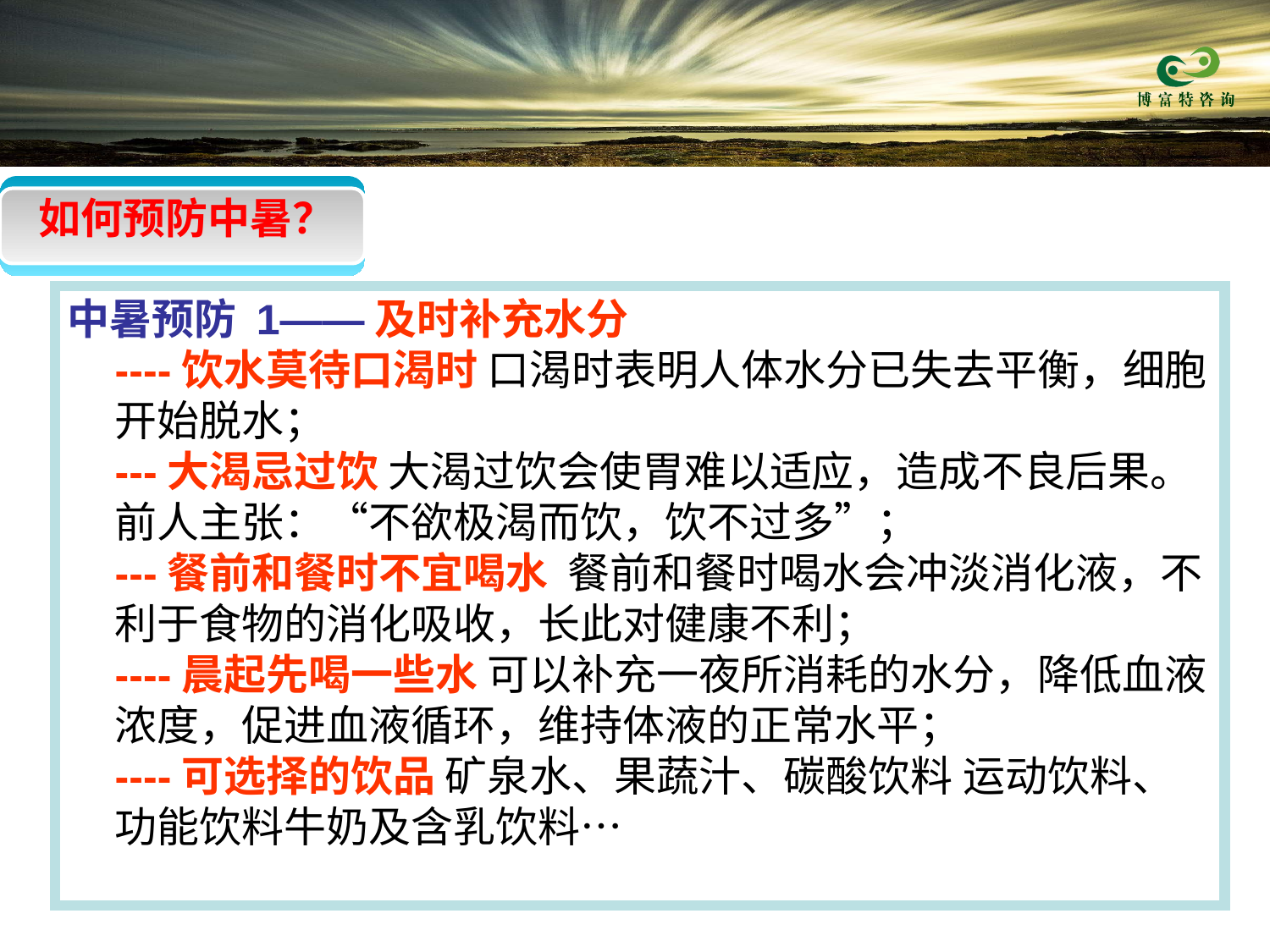

如何预防中暑？
中暑预防 1——及时补充水分
    ----饮水莫待口渴时 口渴时表明人体水分已失去平衡，细胞开始脱水；
    ---大渴忌过饮 大渴过饮会使胃难以适应，造成不良后果。前人主张：“不欲极渴而饮，饮不过多”；
    ---餐前和餐时不宜喝水  餐前和餐时喝水会冲淡消化液，不利于食物的消化吸收，长此对健康不利；
    ----晨起先喝一些水 可以补充一夜所消耗的水分，降低血液浓度，促进血液循环，维持体液的正常水平；
    ----可选择的饮品 矿泉水、果蔬汁、碳酸饮料 运动饮料、功能饮料牛奶及含乳饮料…